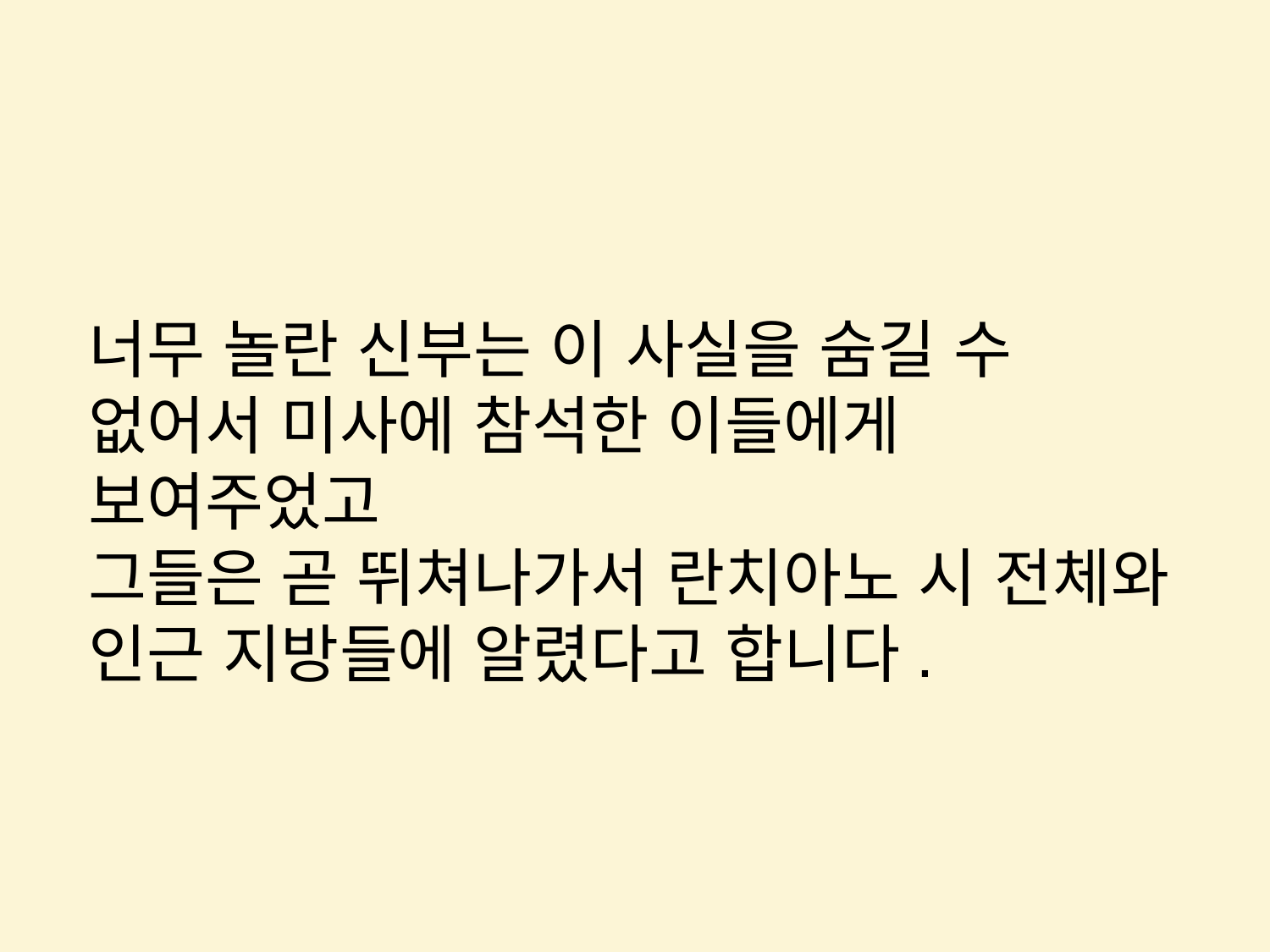

너무 놀란 신부는 이 사실을 숨길 수 없어서 미사에 참석한 이들에게 보여주었고
그들은 곧 뛰쳐나가서 란치아노 시 전체와 인근 지방들에 알렸다고 합니다.